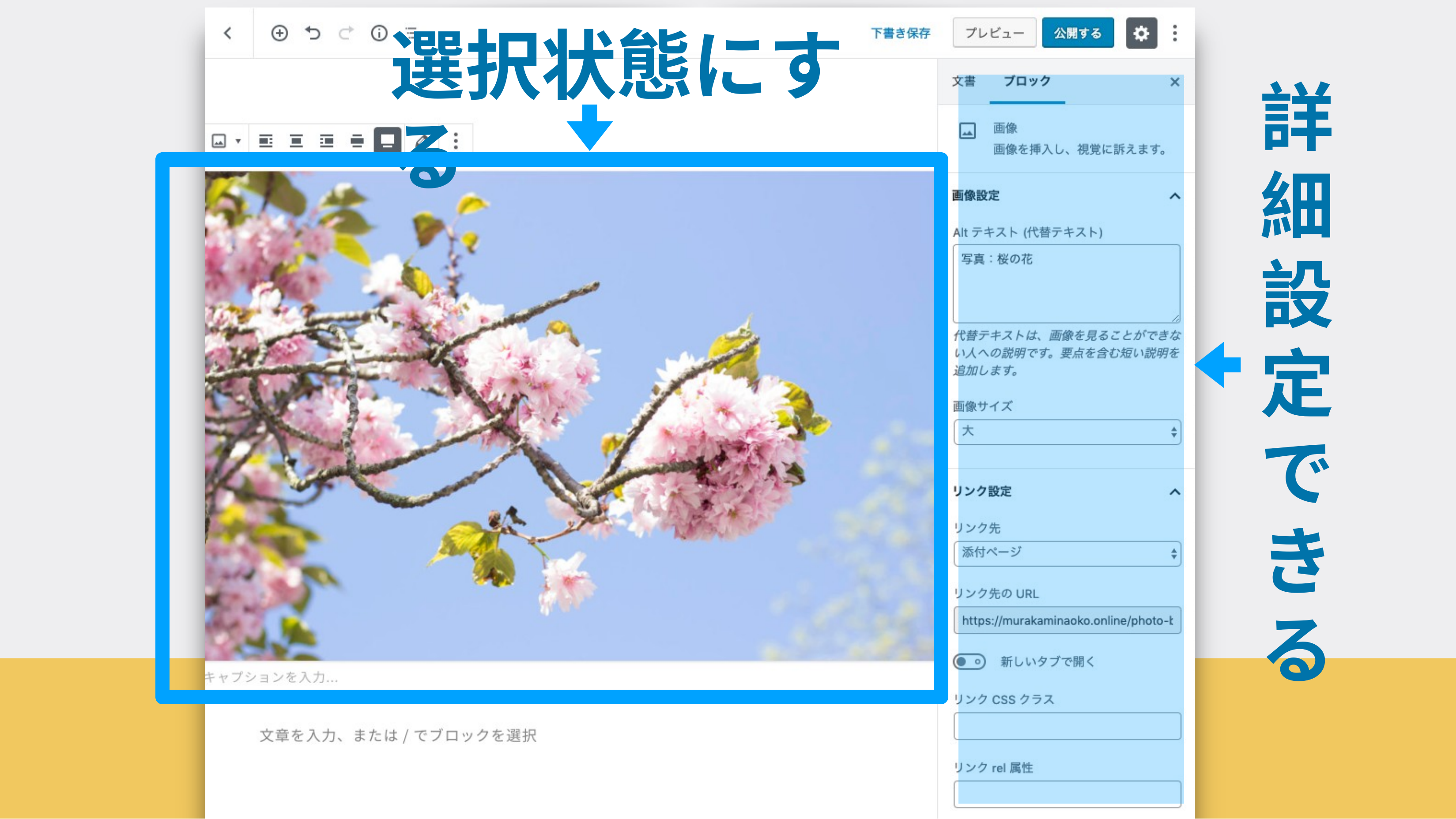

# 選択状態にする
詳 細 設 定 で き る